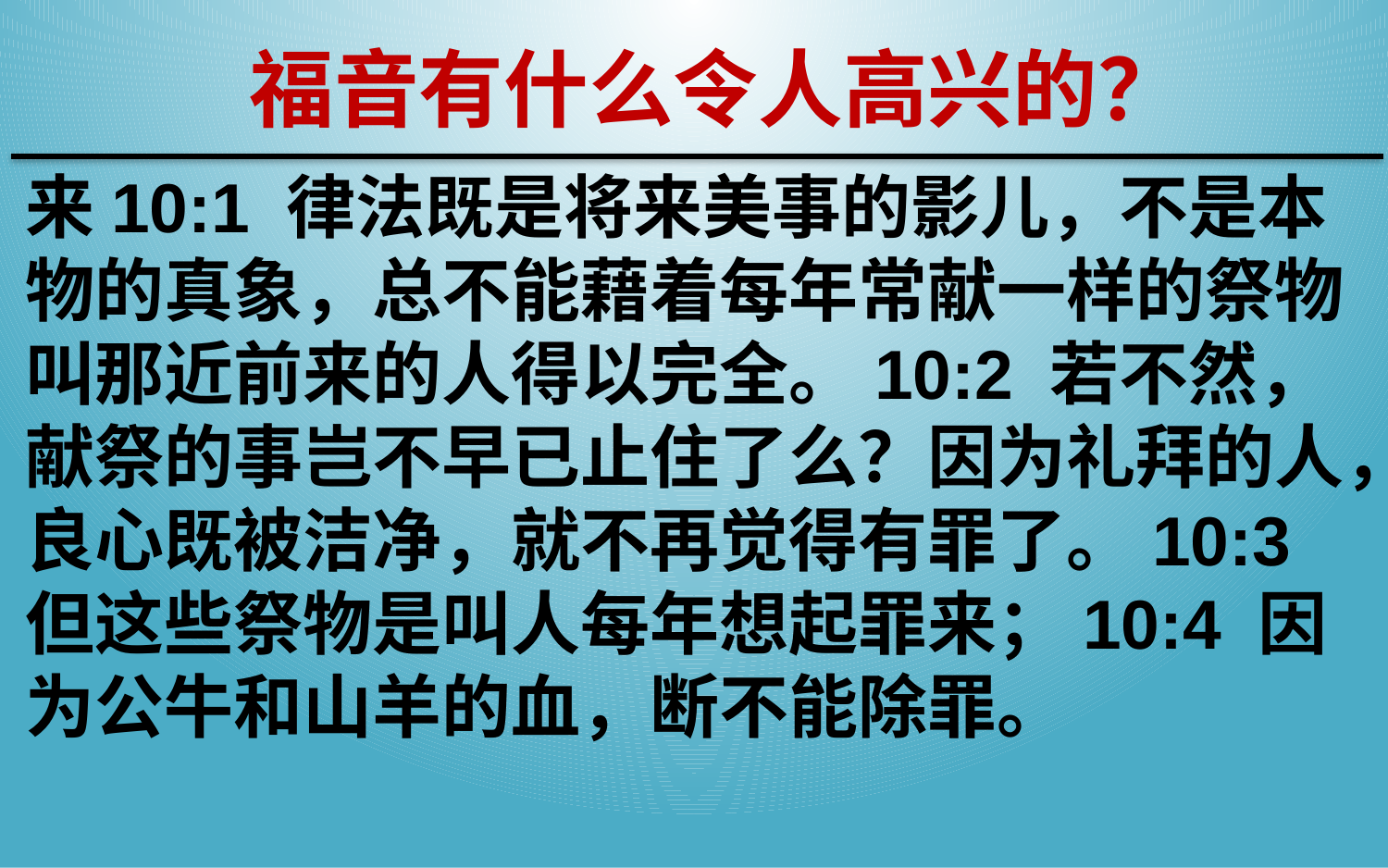

福音有什么令人高兴的？
来10:1 律法既是将来美事的影儿，不是本物的真象，总不能藉着每年常献一样的祭物叫那近前来的人得以完全。10:2 若不然，献祭的事岂不早已止住了么？因为礼拜的人，良心既被洁净，就不再觉得有罪了。10:3 但这些祭物是叫人每年想起罪来；10:4 因为公牛和山羊的血，断不能除罪。